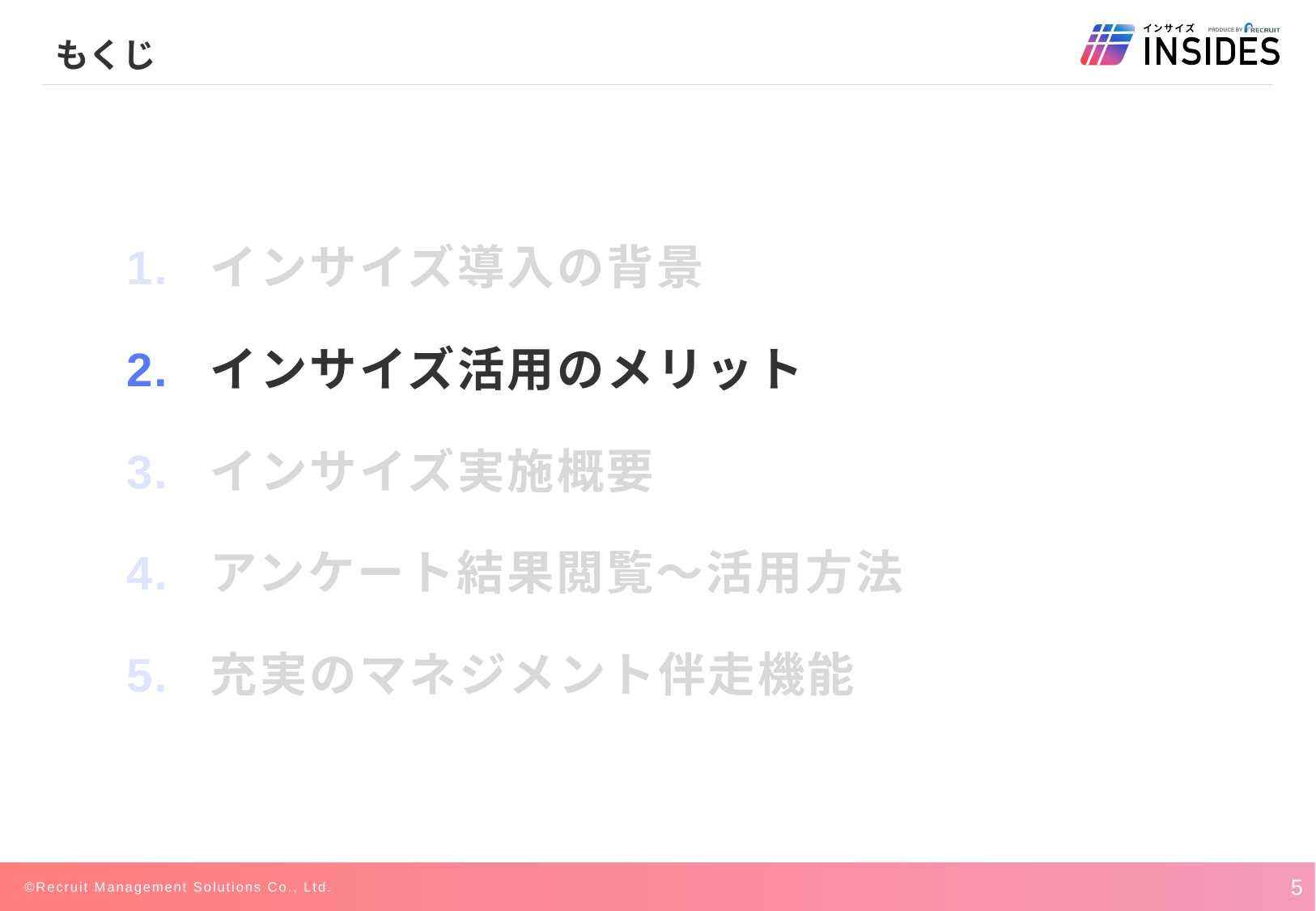

# もくじ
インサイズ導入の背景
インサイズ活用のメリット
インサイズ実施概要
アンケート結果閲覧～活用方法
充実のマネジメント伴走機能